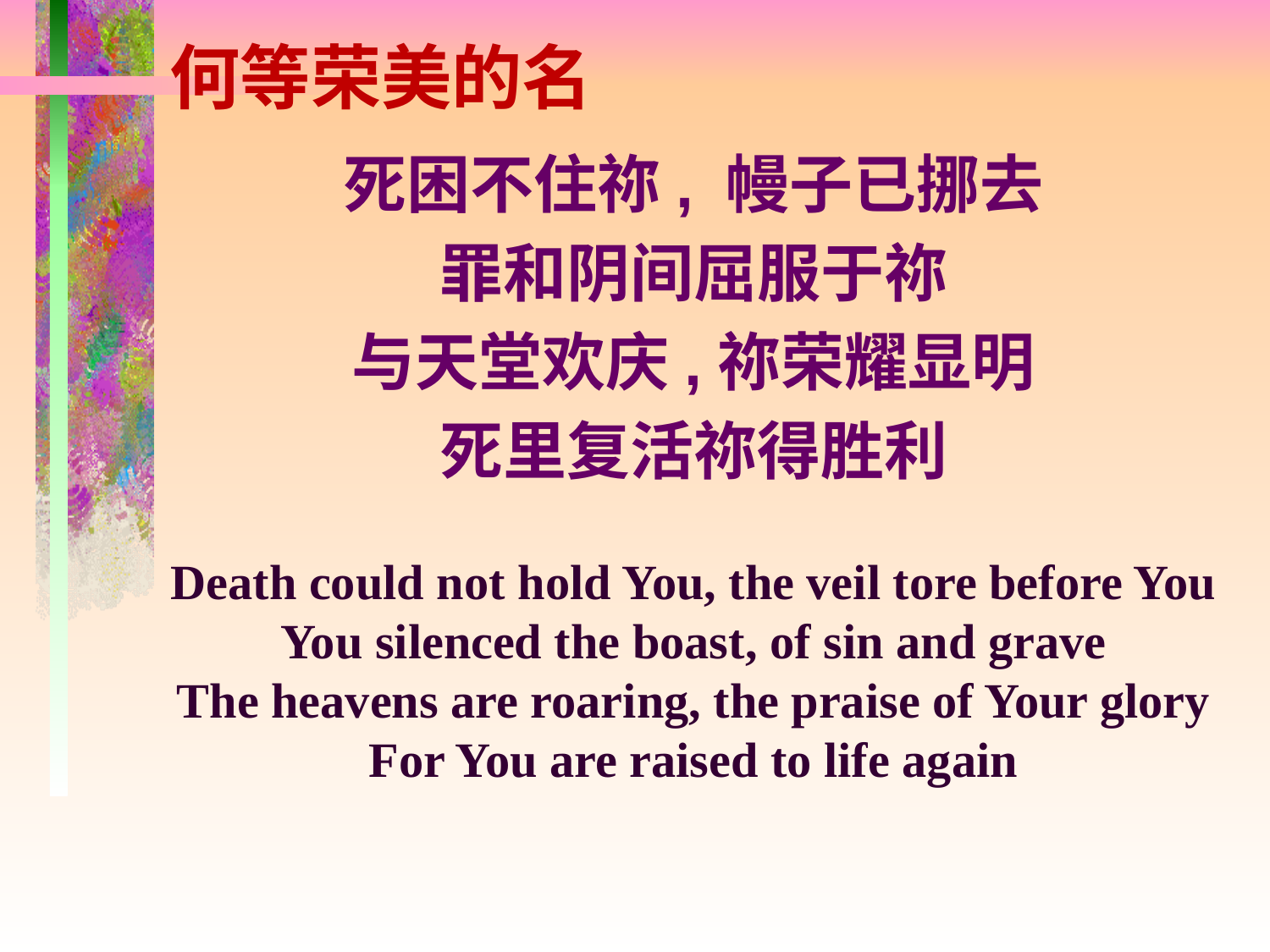

# 何等荣美的名
死困不住祢, 幔子已挪去
罪和阴间屈服于祢
与天堂欢庆,祢荣耀显明
死里复活祢得胜利
Death could not hold You, the veil tore before You
You silenced the boast, of sin and grave
The heavens are roaring, the praise of Your glory
For You are raised to life again